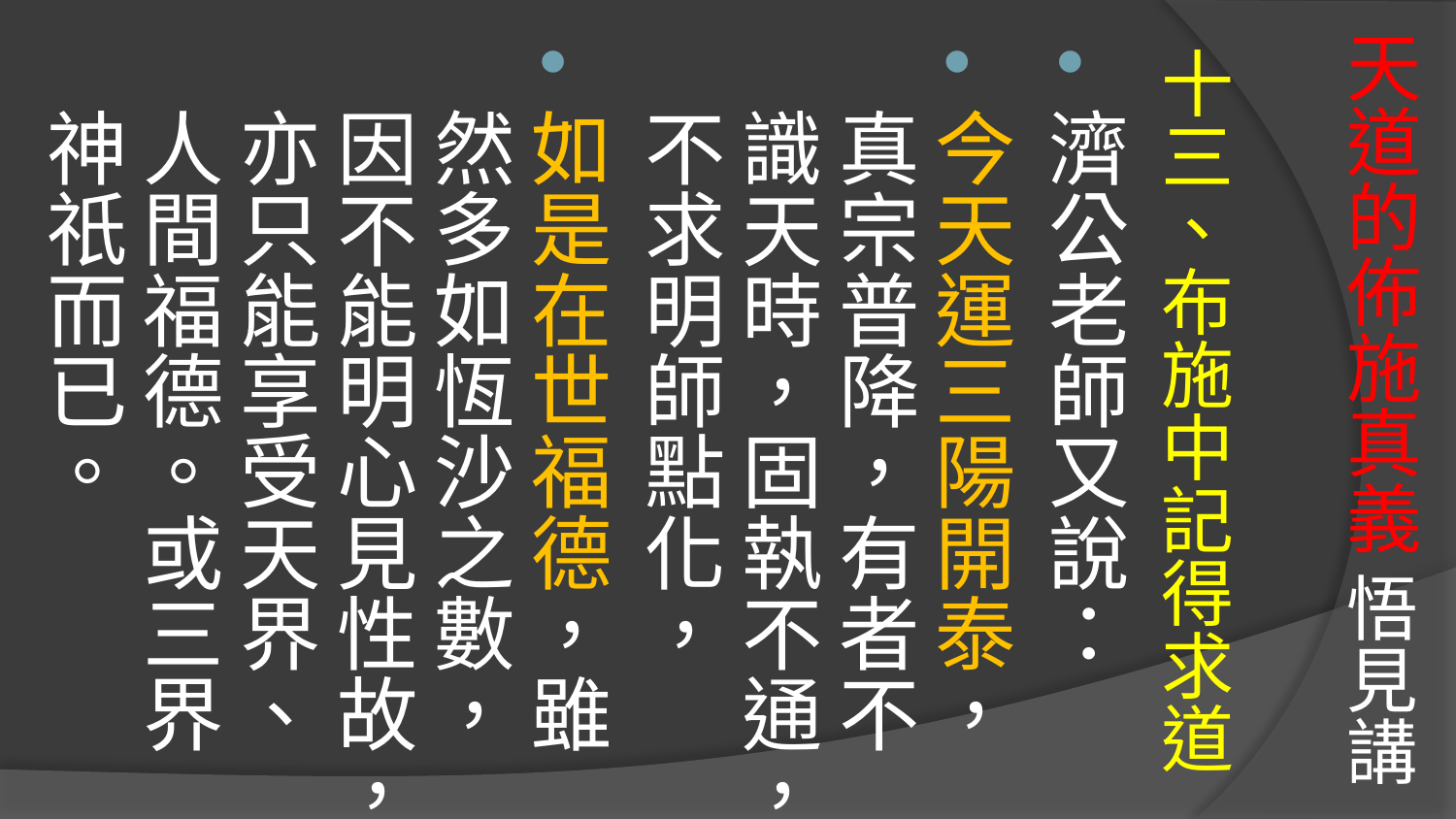

# 天道的佈施真義 悟見講
十三、布施中記得求道
濟公老師又說：
今天運三陽開泰，真宗普降，有者不識天時，固執不通，不求明師點化，
如是在世福德，雖然多如恆沙之數，因不能明心見性故，亦只能享受天界、人間福德。或三界神祇而已。